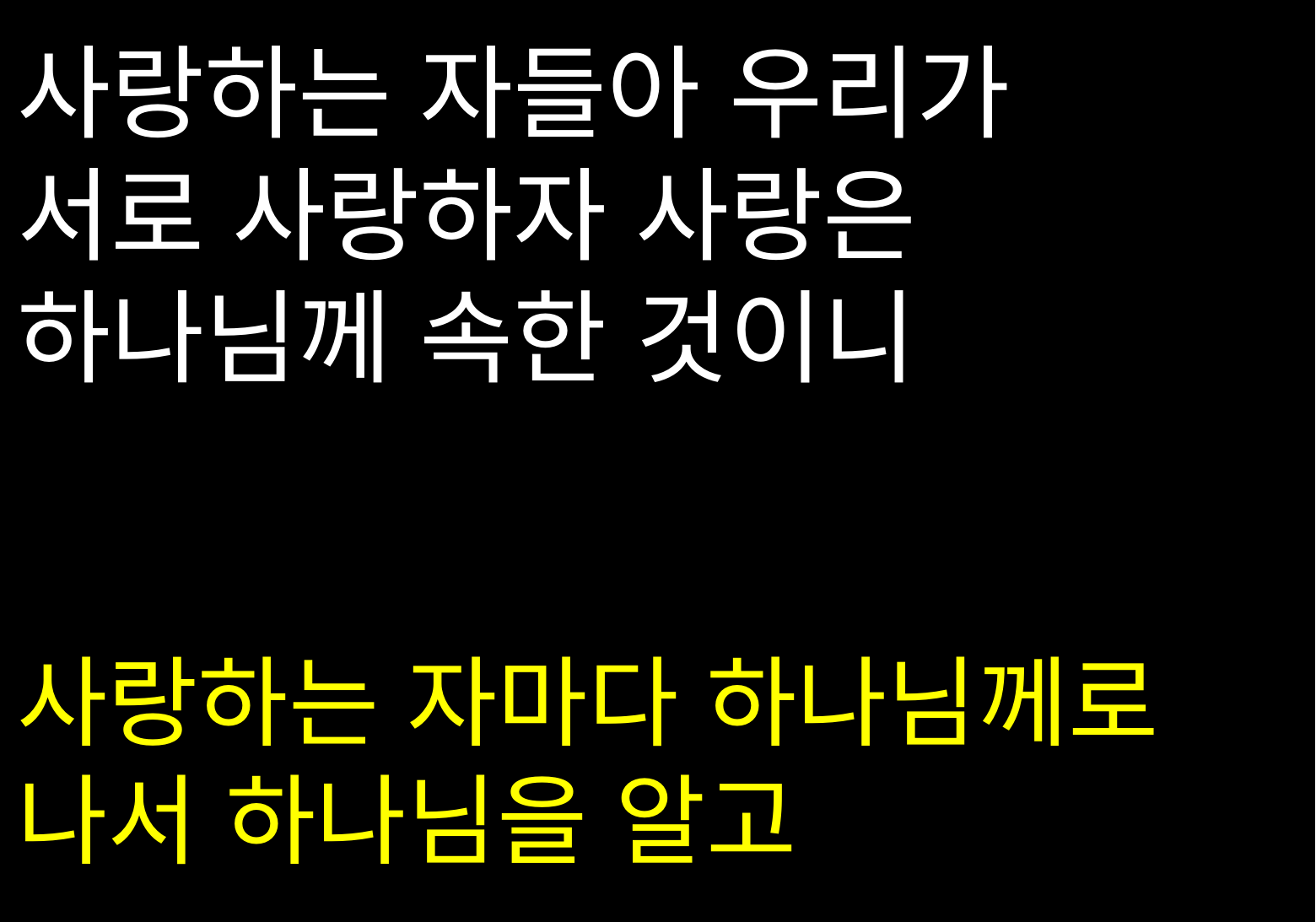

사랑하는 자들아 우리가
서로 사랑하자 사랑은
하나님께 속한 것이니

사랑하는 자마다 하나님께로 나서 하나님을 알고